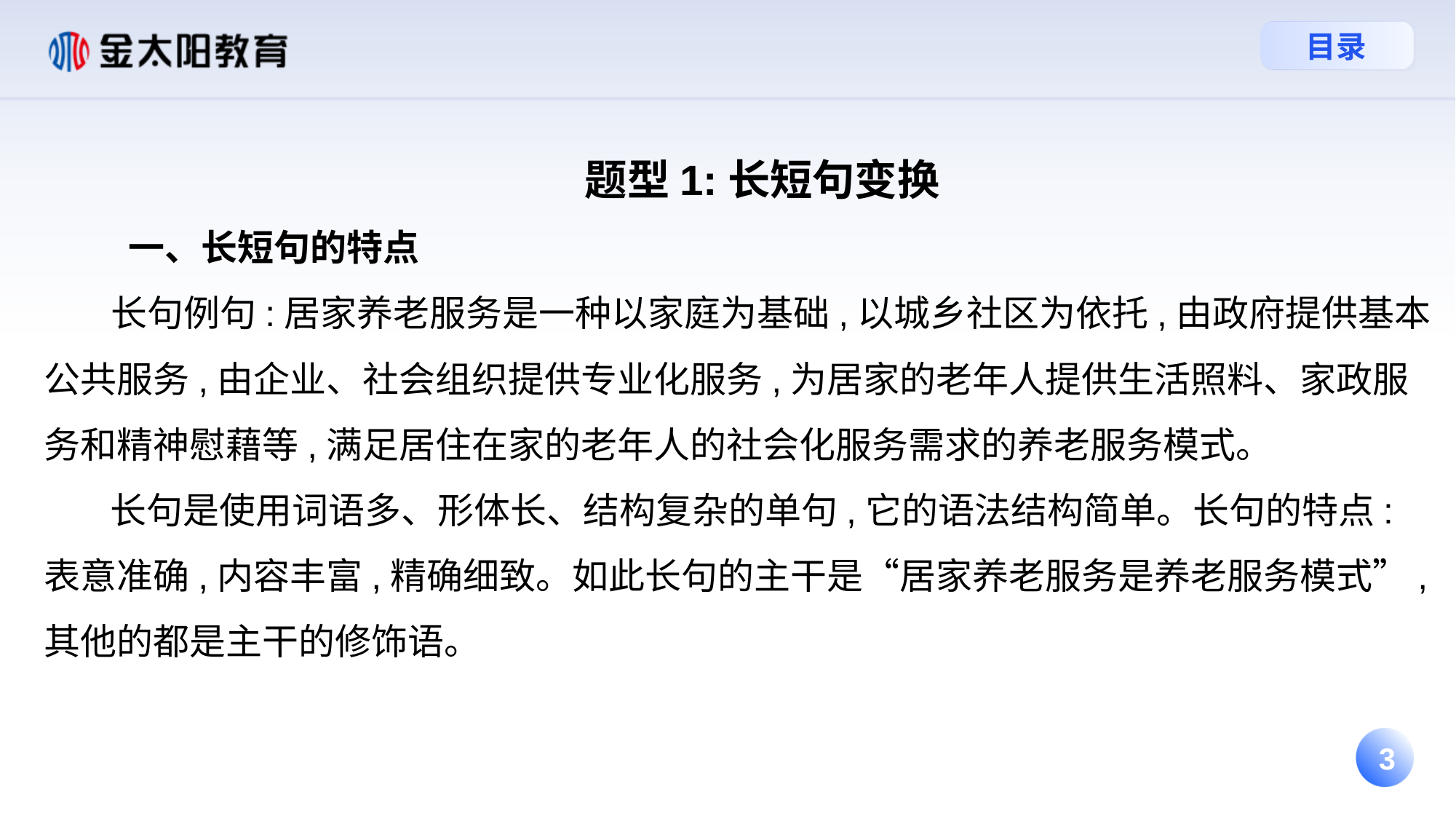

题型1:长短句变换
        一、长短句的特点
      长句例句:居家养老服务是一种以家庭为基础,以城乡社区为依托,由政府提供基本公共服务,由企业、社会组织提供专业化服务,为居家的老年人提供生活照料、家政服务和精神慰藉等,满足居住在家的老年人的社会化服务需求的养老服务模式。
       长句是使用词语多、形体长、结构复杂的单句,它的语法结构简单。长句的特点:表意准确,内容丰富,精确细致。如此长句的主干是“居家养老服务是养老服务模式”,其他的都是主干的修饰语。